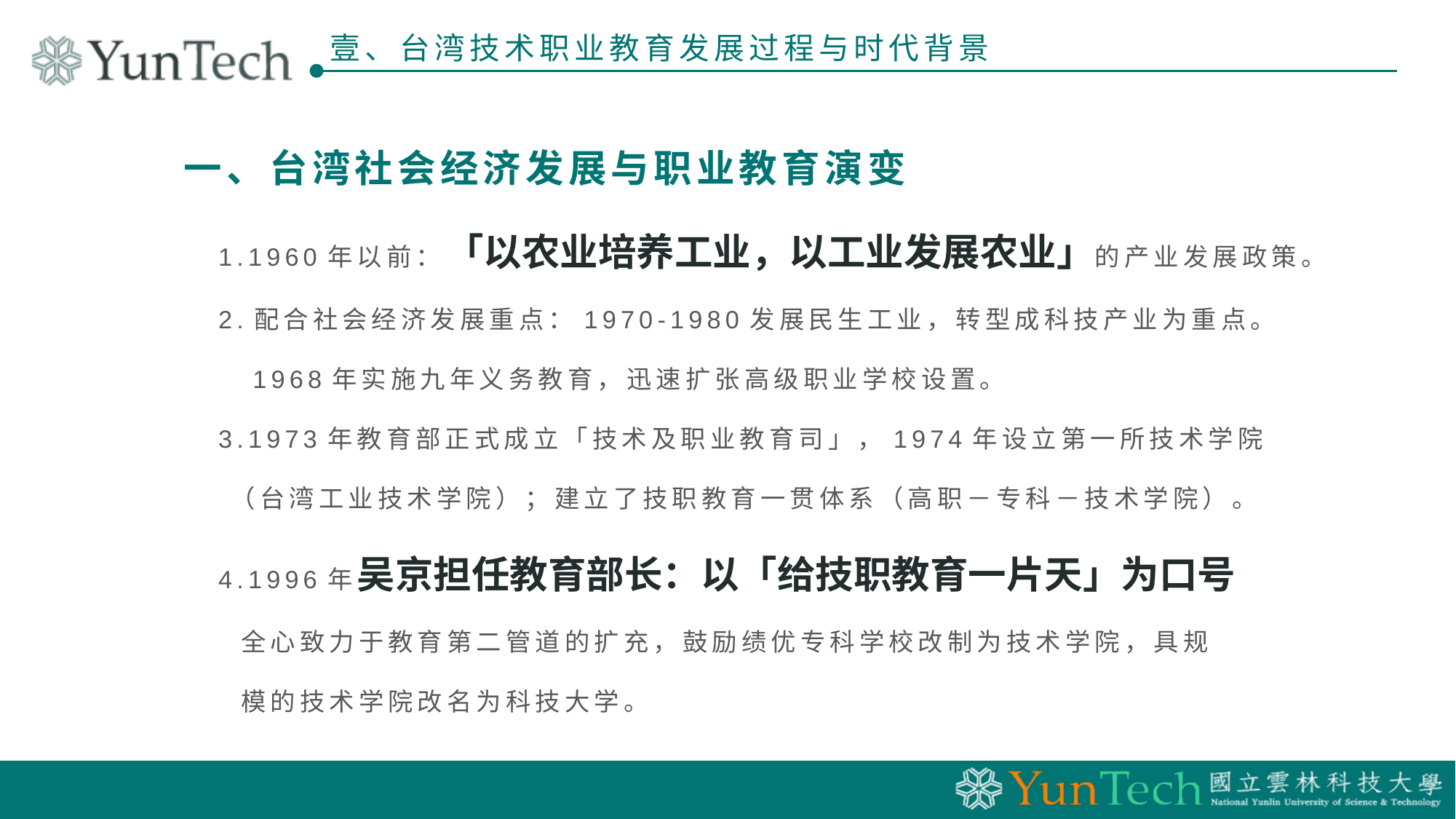

一、台湾社会经济发展与职业教育演变
   1.1960年以前：「以农业培养⼯业，以⼯业发展农业」的产业发展政策。
   2.配合社会经济发展重点：1970-1980发展民生工业，转型成科技产业为重点。
      1968年实施九年义务教育，迅速扩张高级职业学校设置。
   3.1973年教育部正式成立「技术及职业教育司」，1974年设立第一所技术学院
    （台湾工业技术学院）；建立了技职教育一贯体系（高职－专科－技术学院）。
   4.1996年吴京担任教育部长：以「给技职教育一片天」为口号
     全心致力于教育第二管道的扩充，鼓励绩优专科学校改制为技术学院，具规
     模的技术学院改名为科技大学。